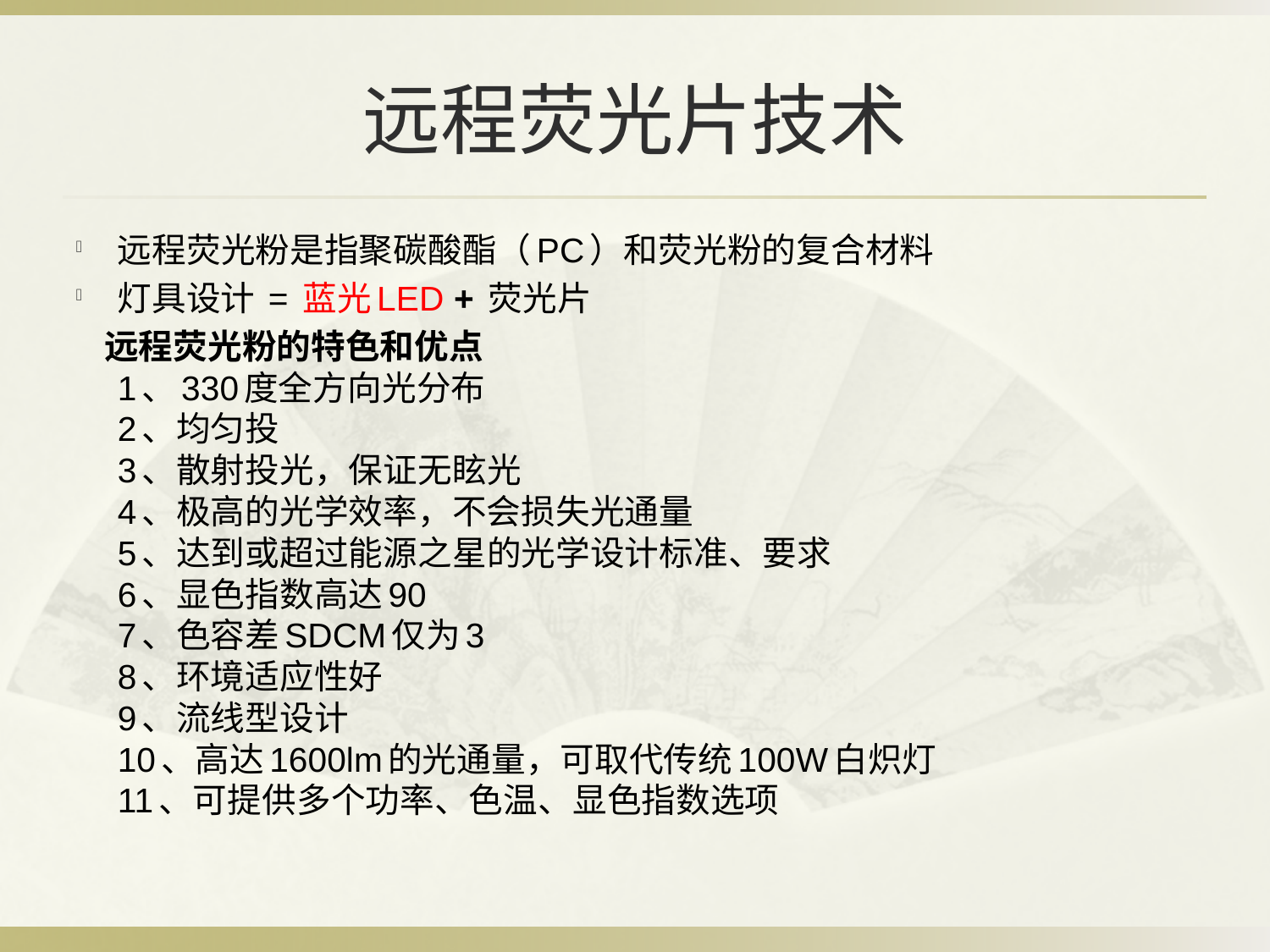

# 远程荧光片技术
远程荧光粉是指聚碳酸酯（PC）和荧光粉的复合材料
灯具设计 = 蓝光LED + 荧光片
   远程荧光粉的特色和优点 
1、330度全方向光分布
2、均匀投 
3、散射投光，保证无眩光
4、极高的光学效率，不会损失光通量  
5、达到或超过能源之星的光学设计标准、要求  
6、显色指数高达90  
7、色容差SDCM仅为3  
8、环境适应性好  
9、流线型设计  
10、高达1600lm的光通量，可取代传统100W白炽灯  
11、可提供多个功率、色温、显色指数选项